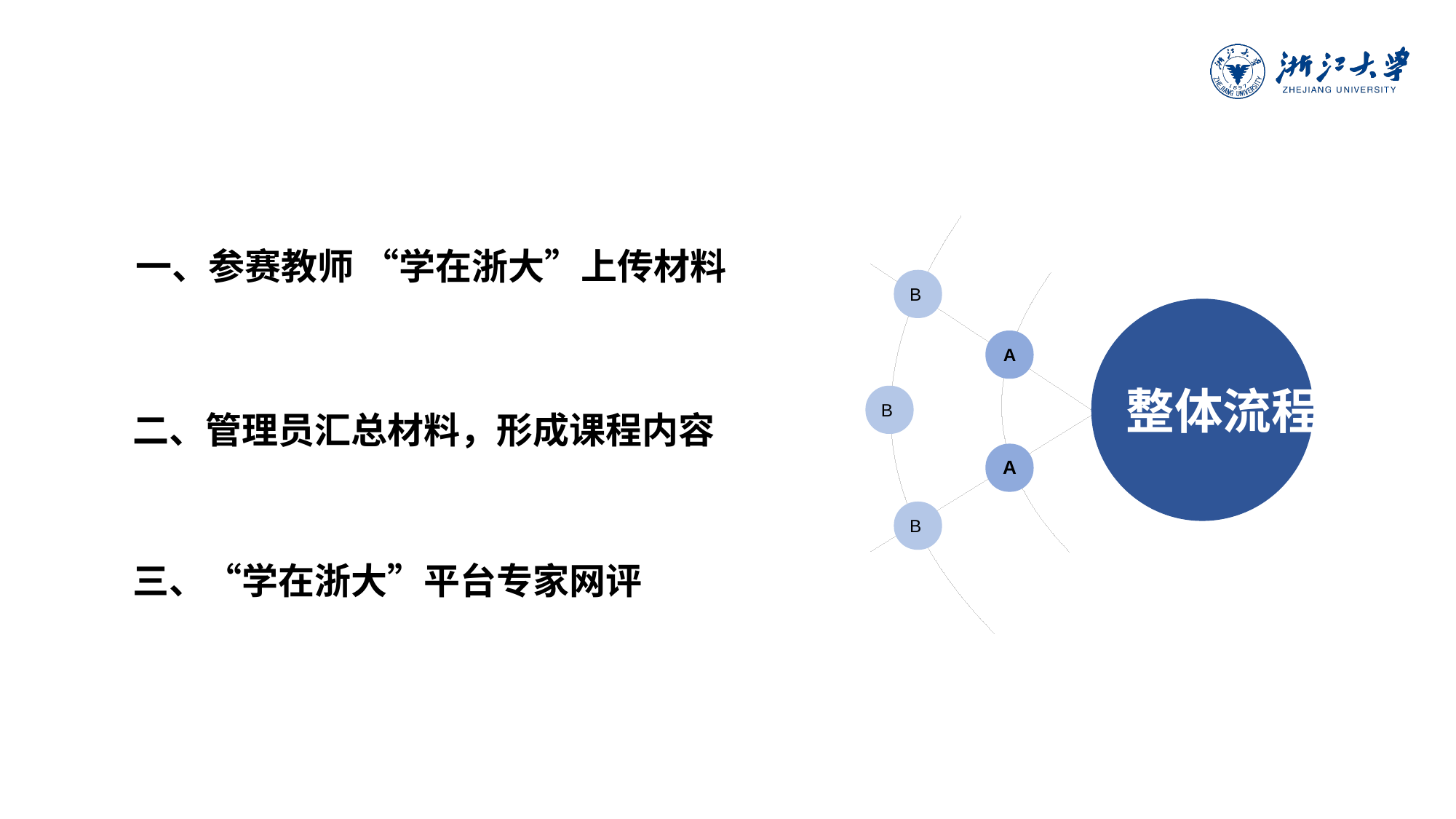

一、参赛教师 “学在浙大”上传材料

B
整体流程

A

B

A

B
二、管理员汇总材料，形成课程内容
三、“学在浙大”平台专家网评